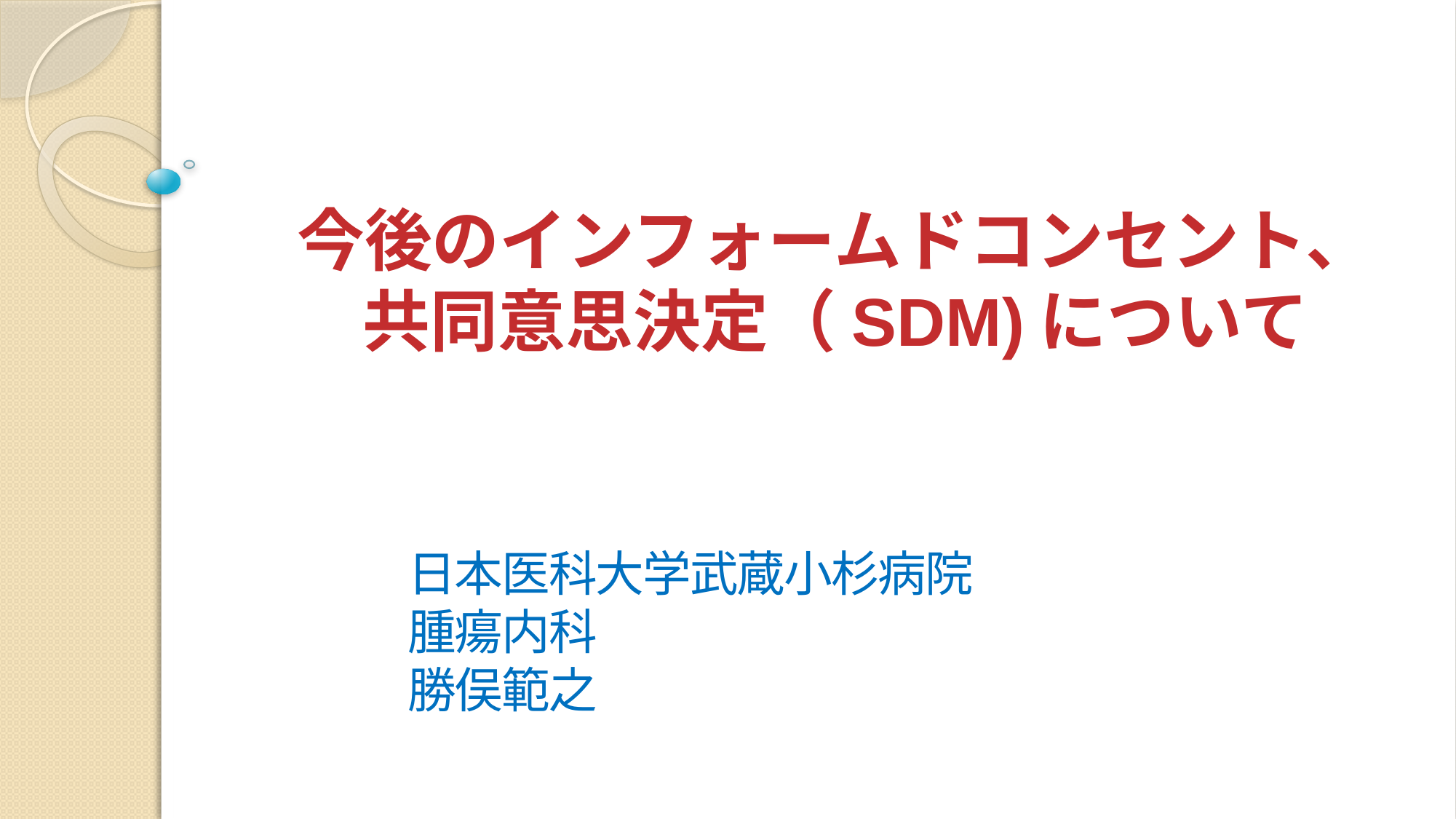

# 今後のインフォームドコンセント、 共同意思決定（SDM)について
日本医科大学武蔵小杉病院
腫瘍内科
勝俣範之